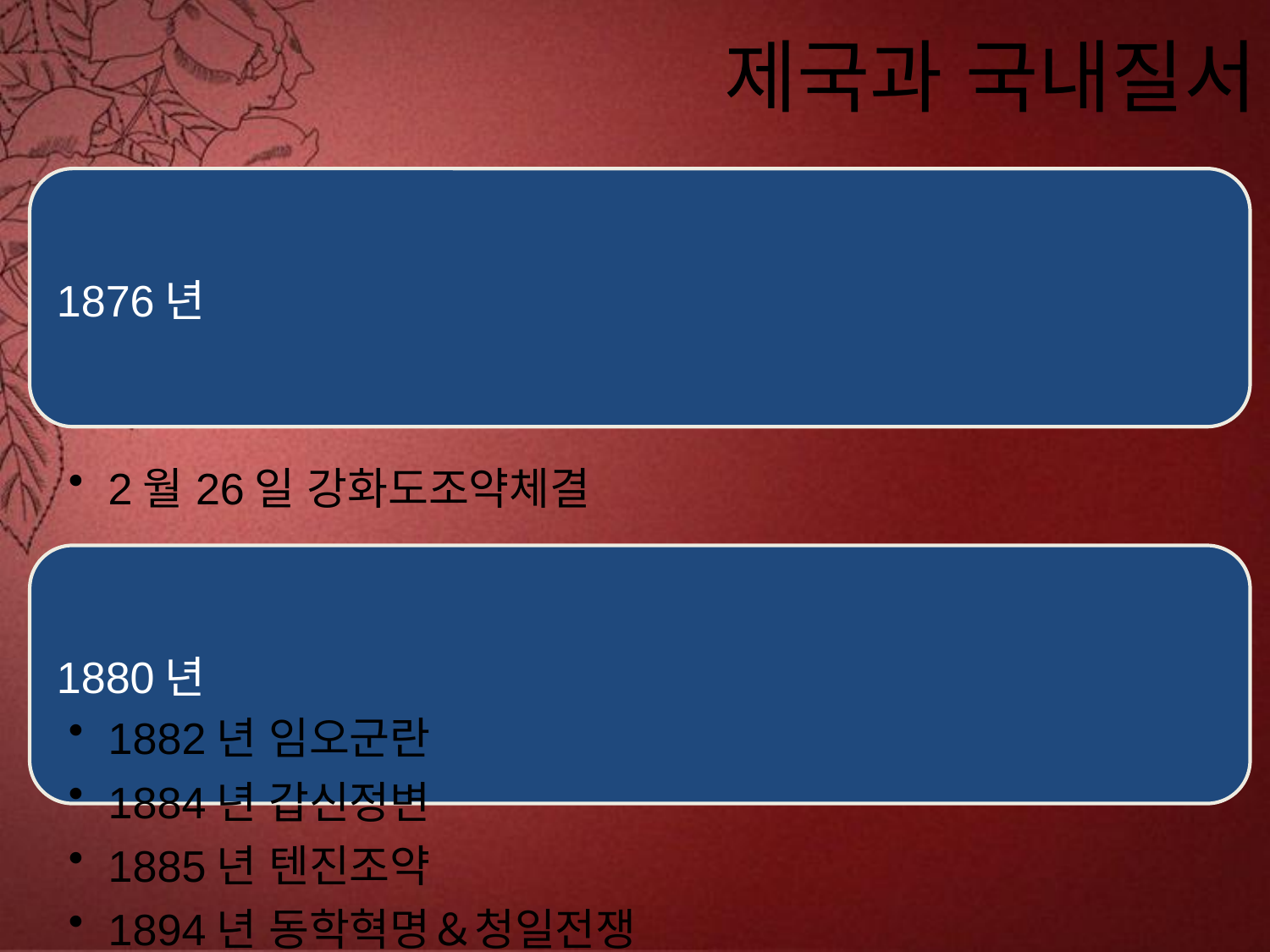

# 제국과 국내질서

1876년
2월26일 강화도조약체결
1880년
1882년 임오군란
1884년 갑신정변
1885년 텐진조약
1894년 동학혁명＆청일전쟁